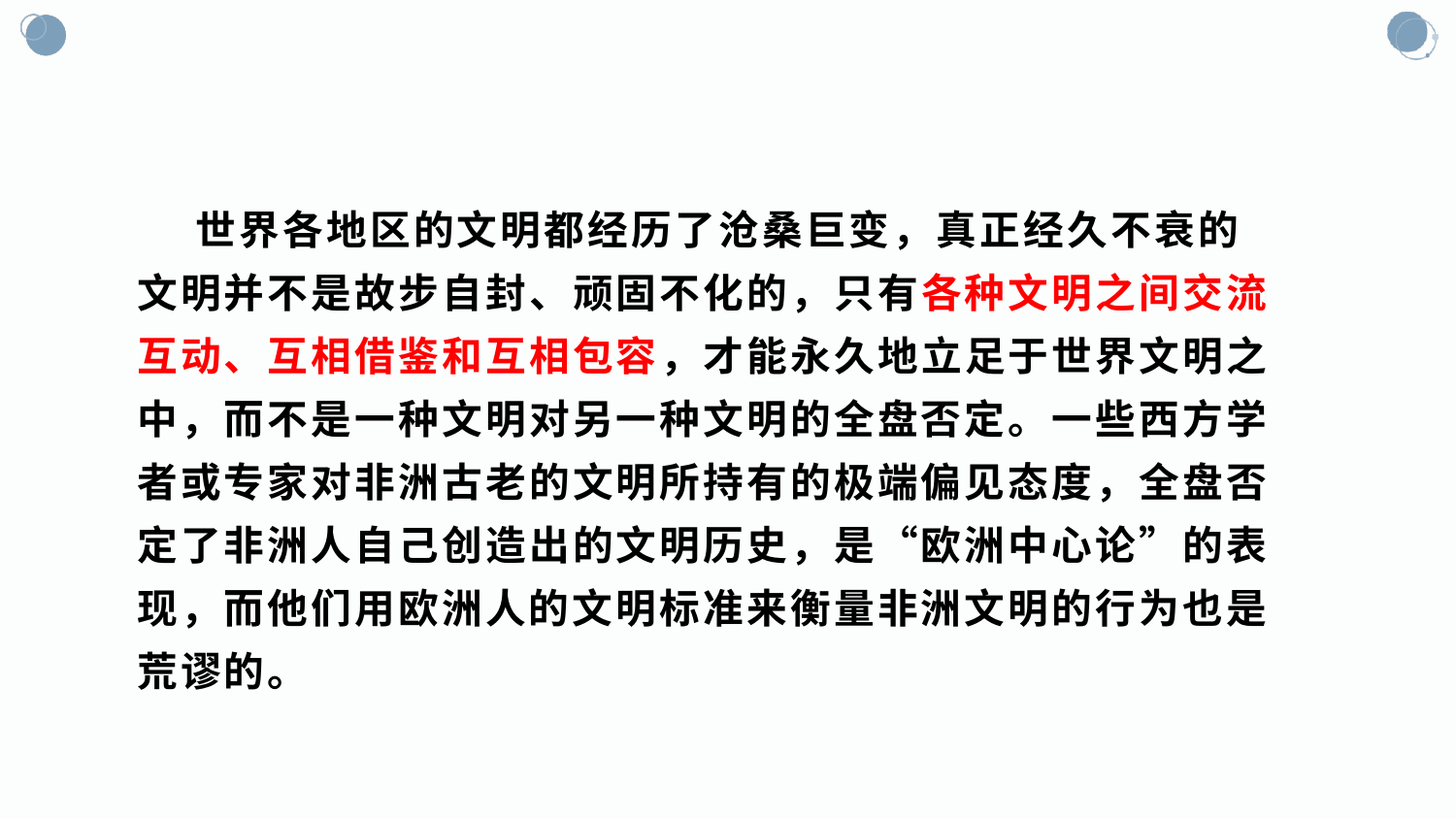

#
    世界各地区的文明都经历了沧桑巨变，真正经久不衰的文明并不是故步自封、顽固不化的，只有各种文明之间交流互动、互相借鉴和互相包容，才能永久地立足于世界文明之中，而不是一种文明对另一种文明的全盘否定。一些西方学者或专家对非洲古老的文明所持有的极端偏见态度，全盘否定了非洲人自己创造出的文明历史，是“欧洲中心论”的表现，而他们用欧洲人的文明标准来衡量非洲文明的行为也是荒谬的。